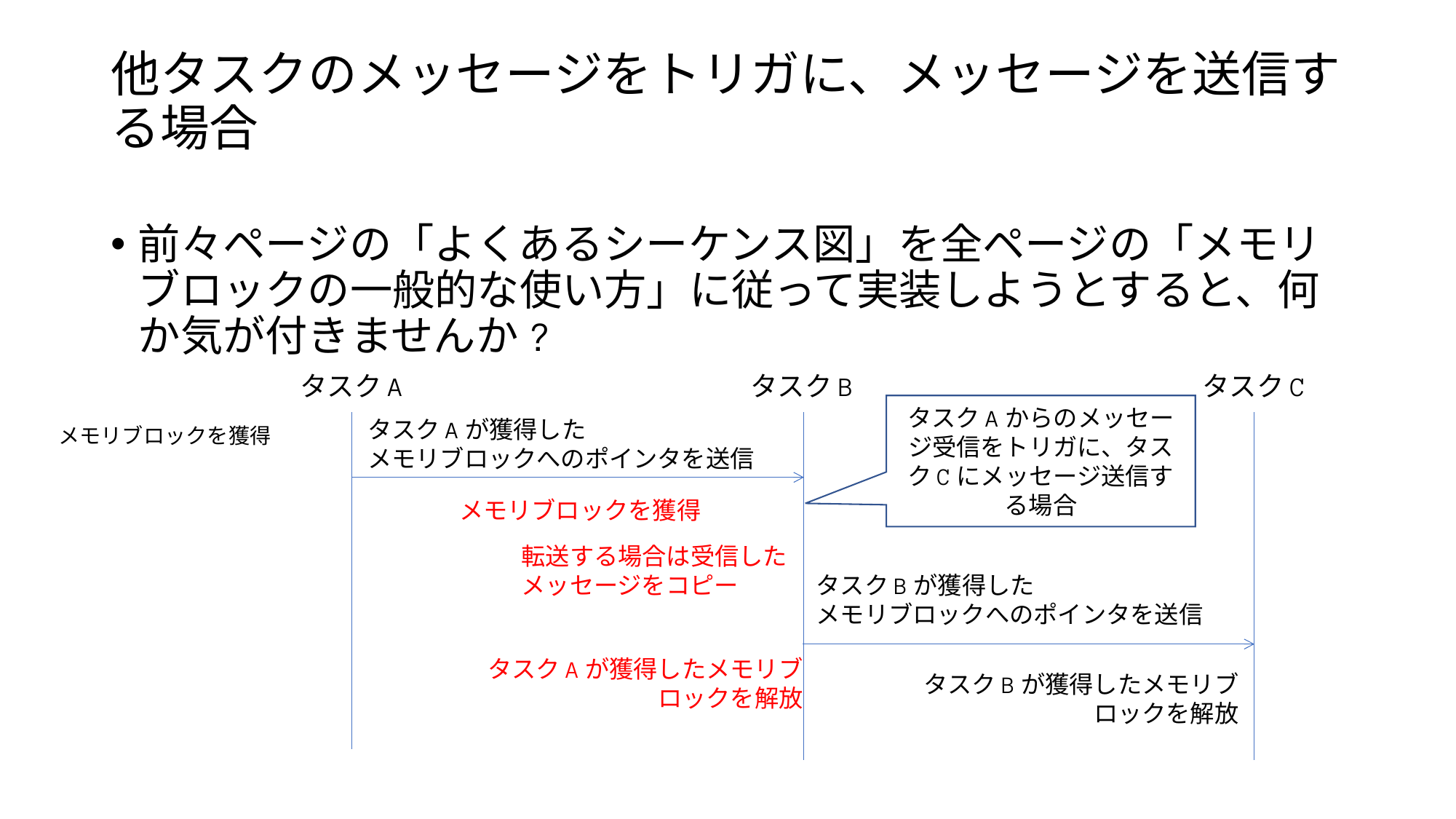

# 他タスクのメッセージをトリガに、メッセージを送信する場合
前々ページの「よくあるシーケンス図」を全ページの「メモリブロックの一般的な使い方」に従って実装しようとすると、何か気が付きませんか?
タスクA
タスクB
タスクC
タスクAからのメッセージ受信をトリガに、タスクCにメッセージ送信する場合
タスクAが獲得した
メモリブロックへのポインタを送信
         メモリブロックを獲得
         メモリブロックを獲得
転送する場合は受信したメッセージをコピー
タスクBが獲得した
メモリブロックへのポインタを送信
タスクAが獲得したメモリブロックを解放
タスクBが獲得したメモリブロックを解放